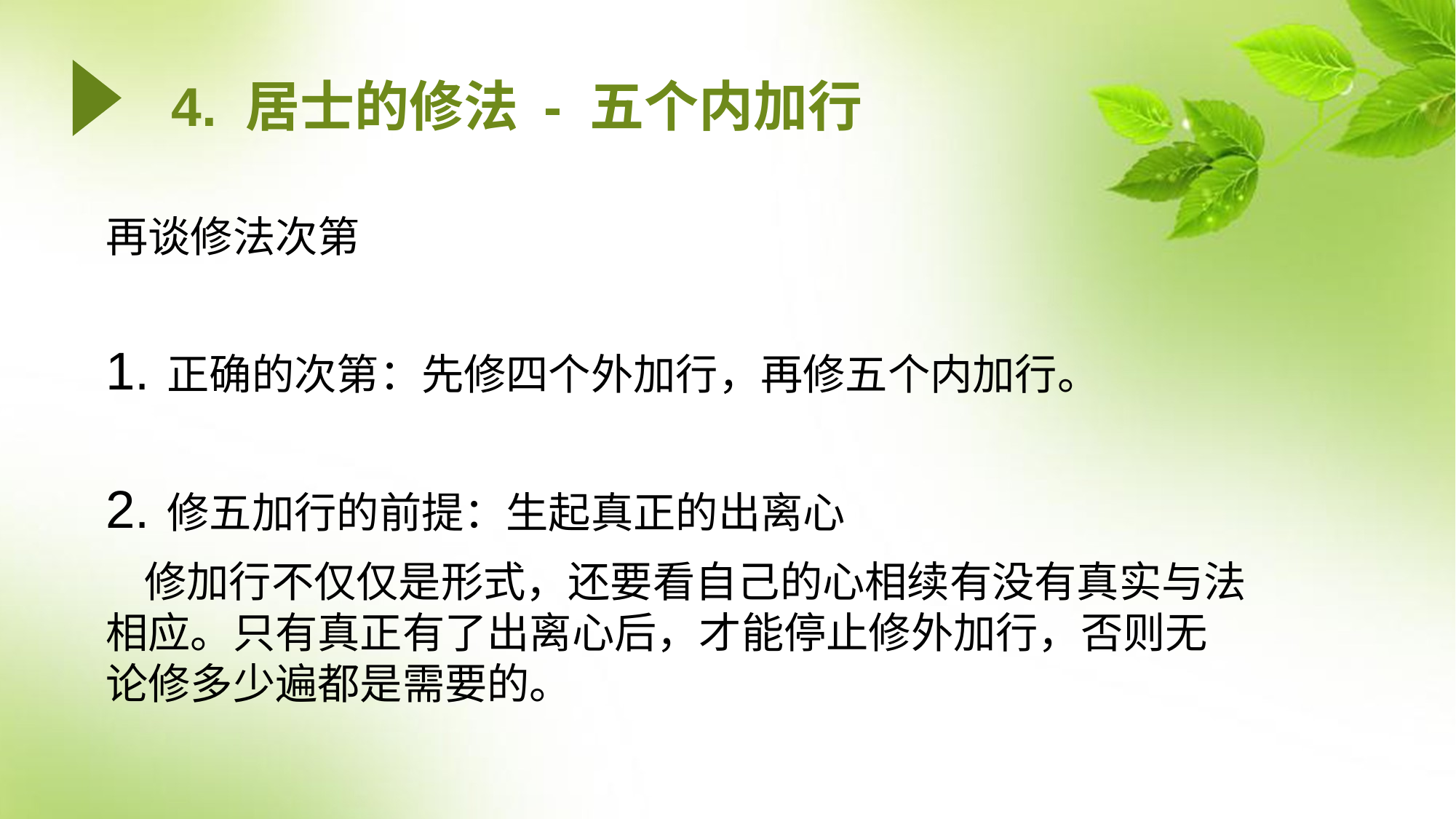

# 4. 居士的修法 - 五个内加行
再谈修法次第

正确的次第：先修四个外加行，再修五个内加行。

修五加行的前提：生起真正的出离心
   修加行不仅仅是形式，还要看自己的心相续有没有真实与法相应。只有真正有了出离心后，才能停止修外加行，否则无论修多少遍都是需要的。